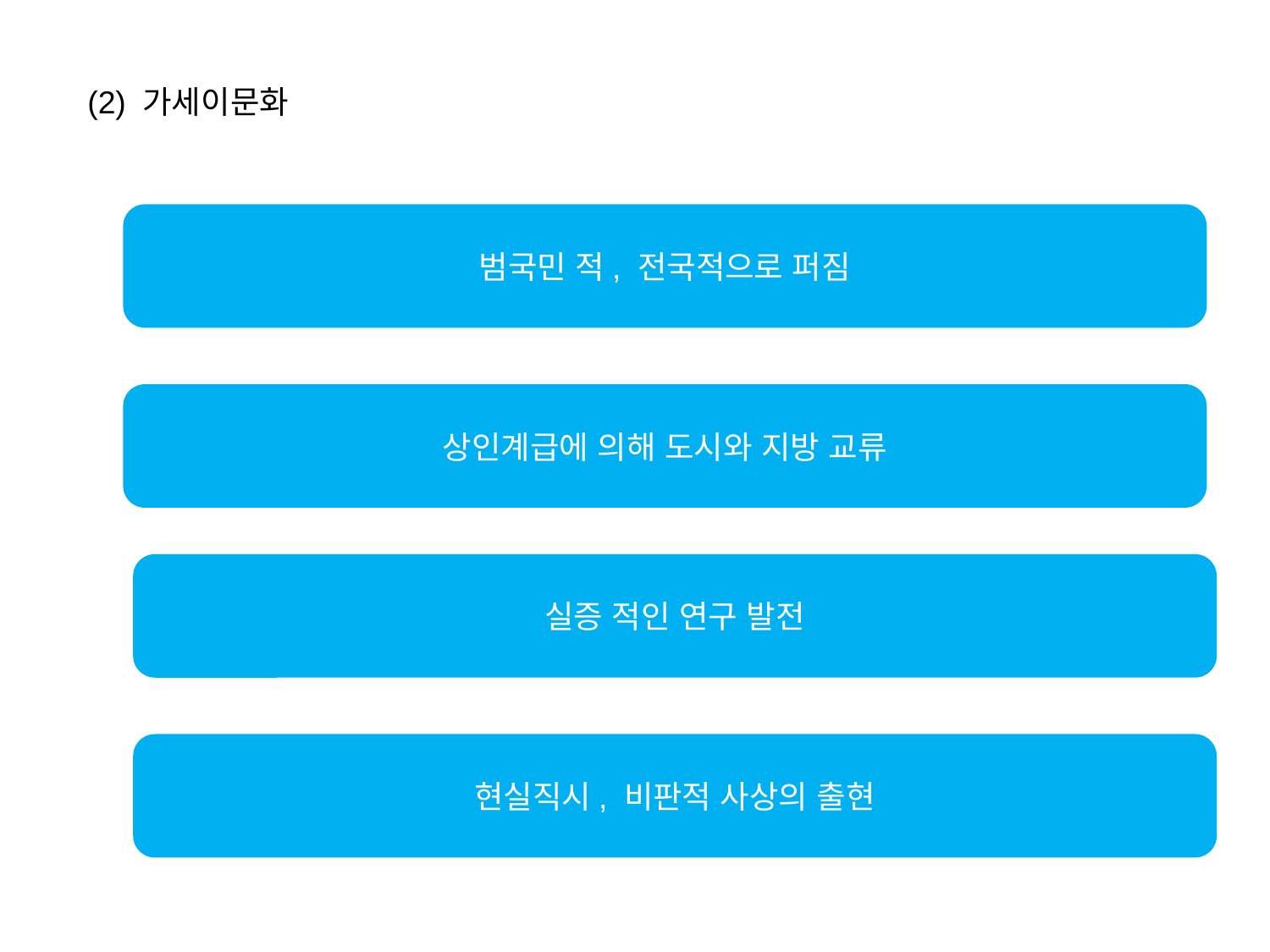

(2) 가세이문화
범국민 적, 전국적으로 퍼짐
상인계급에 의해 도시와 지방 교류
실증 적인 연구 발전
현실직시, 비판적 사상의 출현